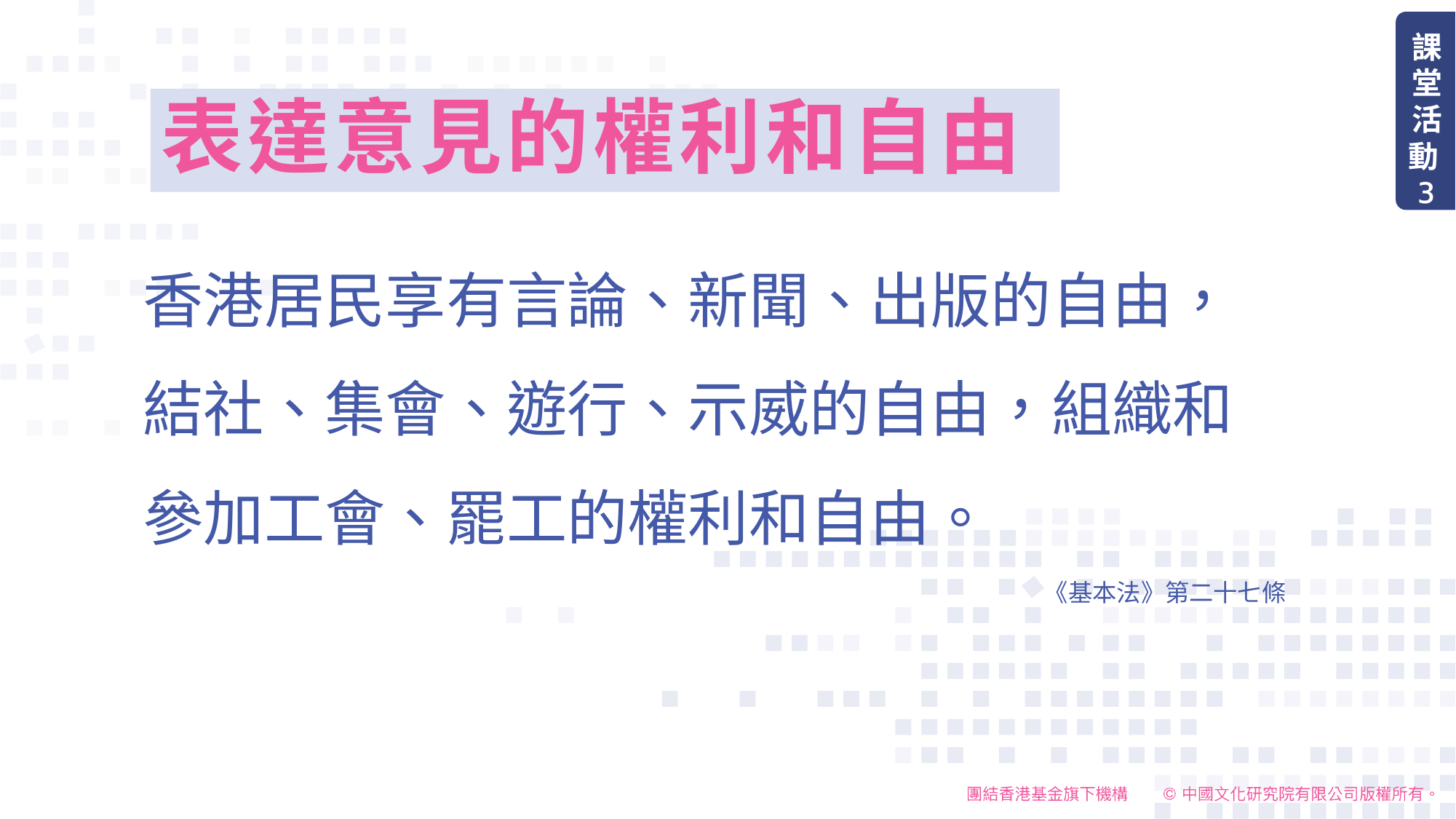

課堂活動3

# 表達意見的權利和自由
香港居民享有言論、新聞、出版的自由，結社、集會、遊行、示威的自由，組織和參加工會、罷工的權利和自由。
《基本法》第二十七條